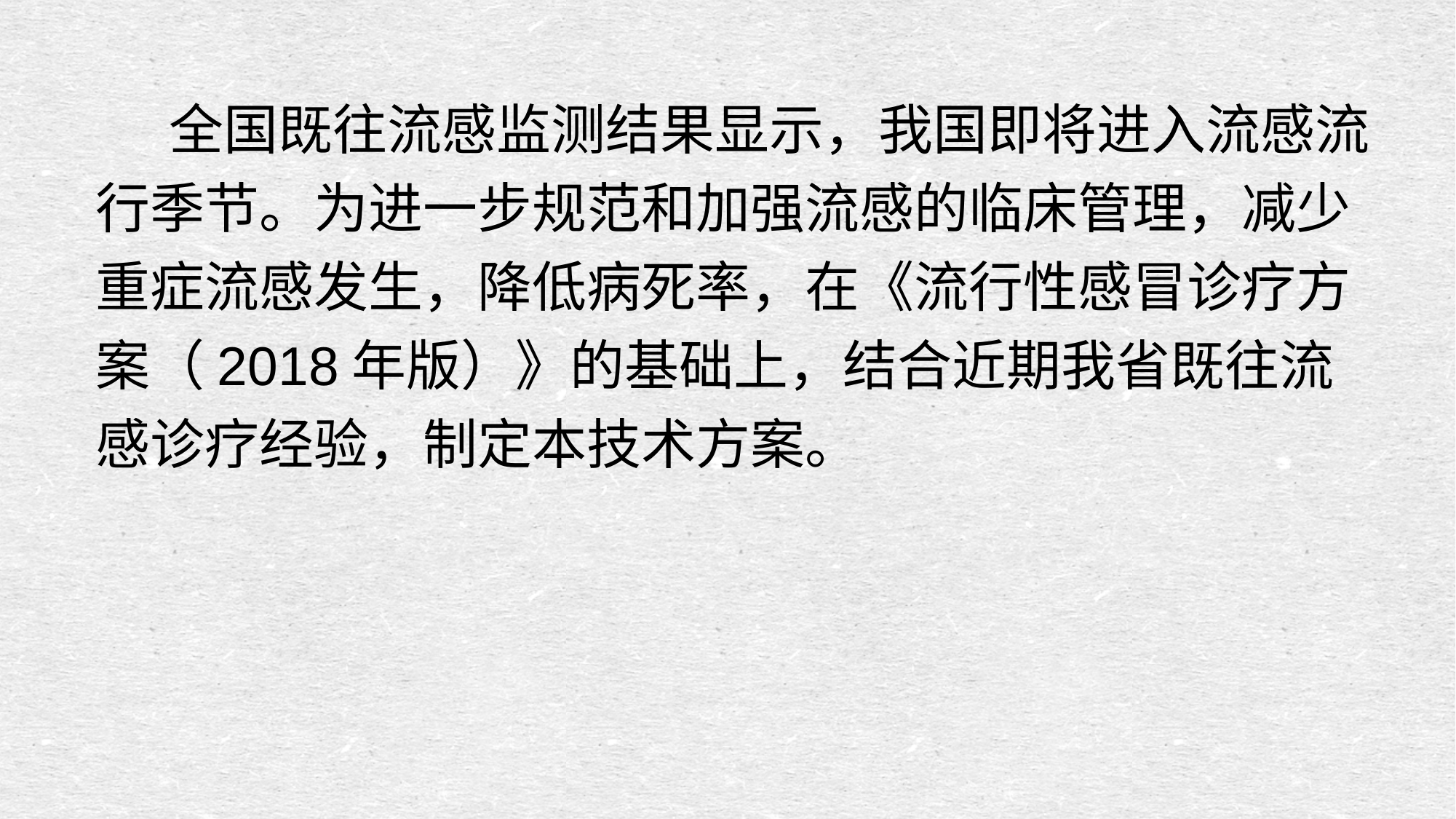

全国既往流感监测结果显示，我国即将进入流感流行季节。为进一步规范和加强流感的临床管理，减少重症流感发生，降低病死率，在《流行性感冒诊疗方案（2018年版）》的基础上，结合近期我省既往流感诊疗经验，制定本技术方案。